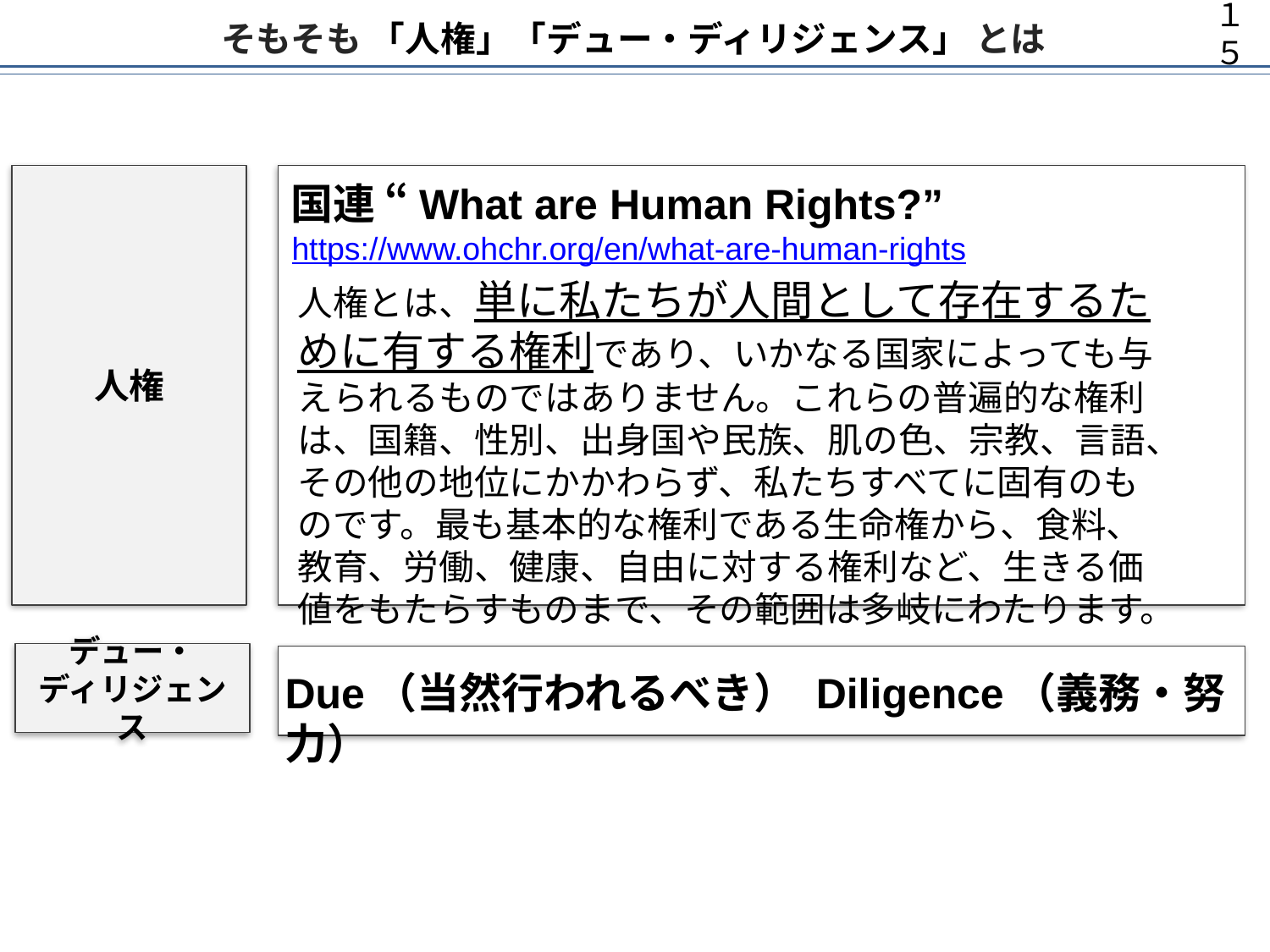

１５

20・30ビジョン実現活動への人権DDの反映イメージ
そもそも 「人権」「デュー・ディリジェンス」 とは
人権

国連 “What are Human Rights?”
https://www.ohchr.org/en/what-are-human-rights
人権とは、単に私たちが人間として存在するために有する権利であり、いかなる国家によっても与えられるものではありません。これらの普遍的な権利は、国籍、性別、出身国や民族、肌の色、宗教、言語、その他の地位にかかわらず、私たちすべてに固有のものです。最も基本的な権利である生命権から、食料、教育、労働、健康、自由に対する権利など、生きる価値をもたらすものまで、その範囲は多岐にわたります。
デュー・
ディリジェンス

Due（当然行われるべき） Diligence（義務・努力）